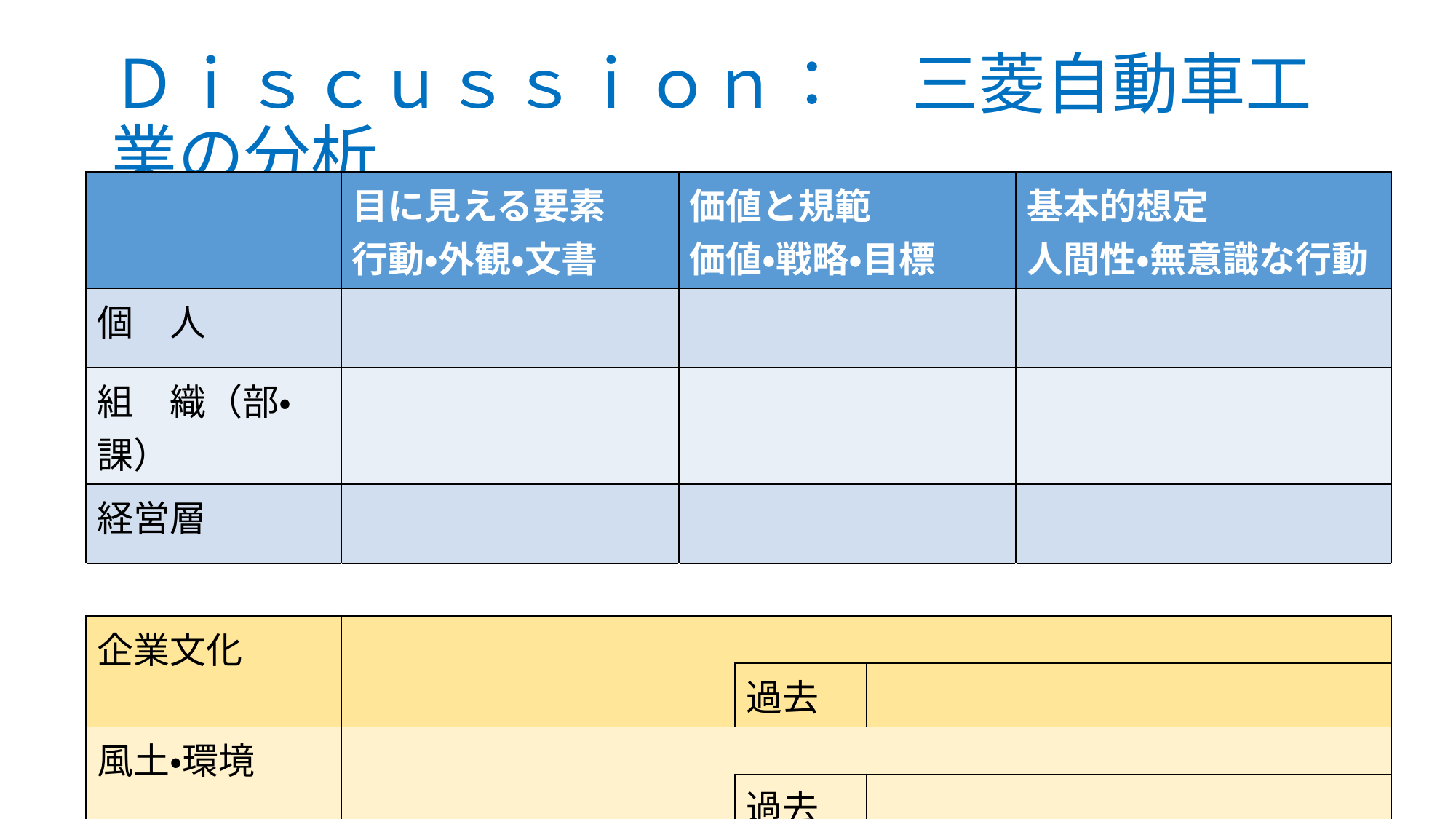

# Ｄｉｓｃｕｓｓｉｏｎ：　三菱自動車工業の分析
|  | 目に見える要素 行動・外観・文書 | 価値と規範 価値・戦略・目標 |  |  | 基本的想定 人間性・無意識な行動 |
| --- | --- | --- | --- | --- | --- |
| 個　人 |  |  |  |  |  |
| 組　織（部・課） |  |  |  |  |  |
| 経営層 |  |  |  |  |  |
|  |  |  |  |  |  |
| 企業文化 |  |  |  |  |  |
|  |  |  | 過去 |  |  |
| 風土・環境 |  |  |  |  |  |
|  |  |  | 過去 |  |  |
40